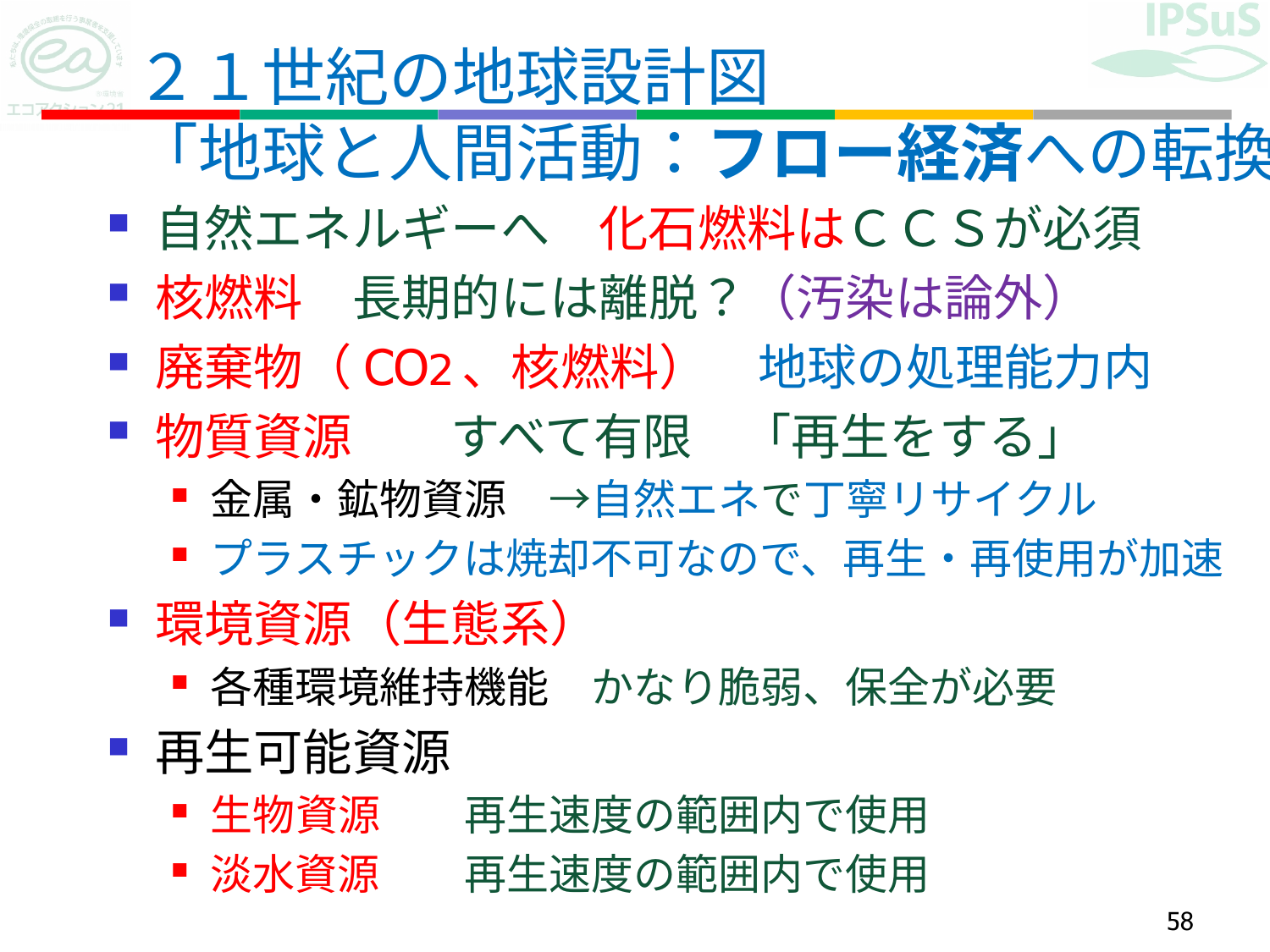

# ２１世紀の地球設計図 「地球と人間活動：フロー経済への転換」

自然エネルギーへ　化石燃料はＣＣＳが必須
核燃料　長期的には離脱？（汚染は論外）
廃棄物（CO2、核燃料）　地球の処理能力内
物質資源　　すべて有限　「再生をする」
金属・鉱物資源　→自然エネで丁寧リサイクル
プラスチックは焼却不可なので、再生・再使用が加速
環境資源（生態系）
各種環境維持機能　かなり脆弱、保全が必要
再生可能資源
生物資源　　再生速度の範囲内で使用
淡水資源　　再生速度の範囲内で使用

58